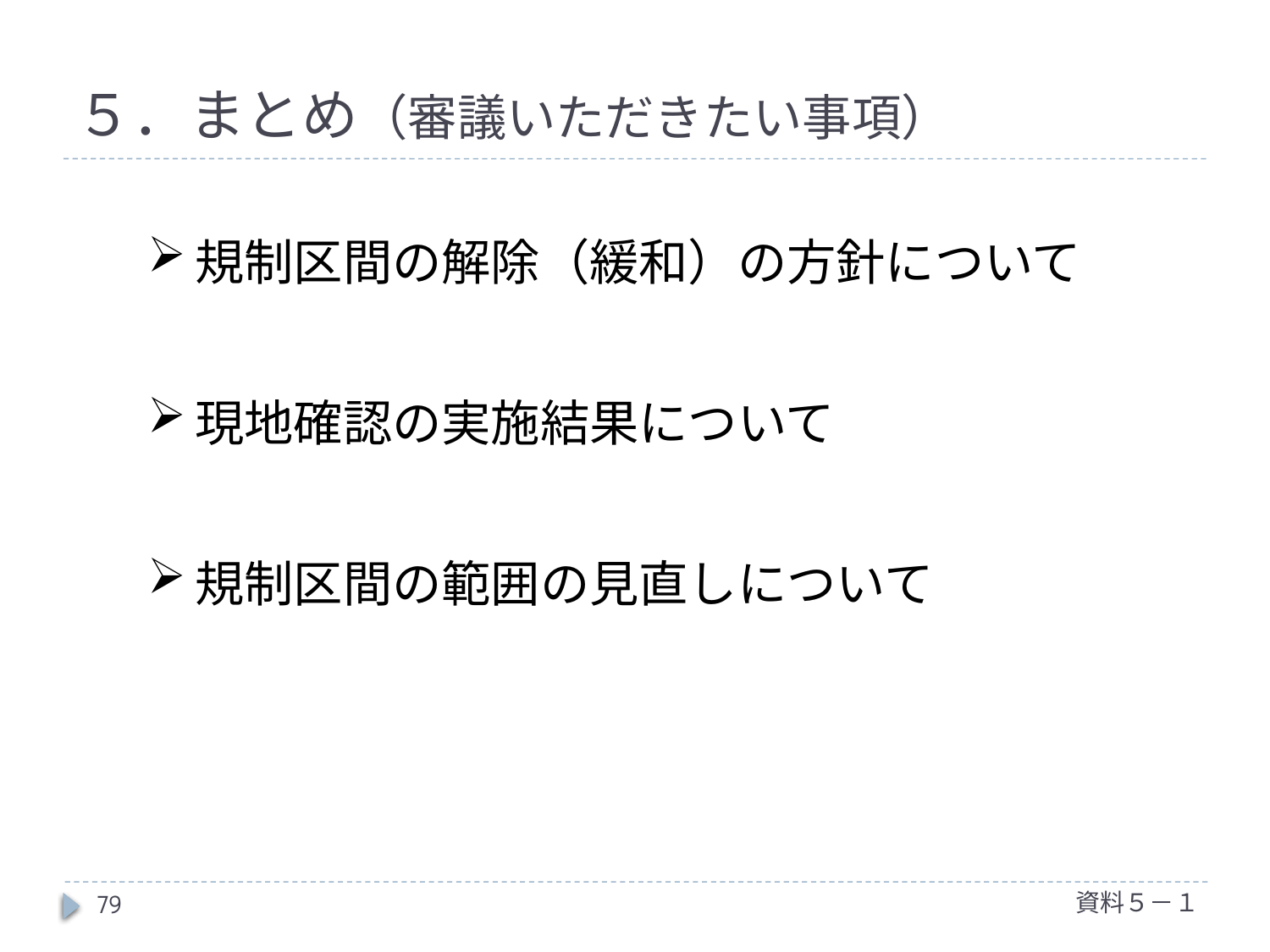

# ５．まとめ（審議いただきたい事項）
規制区間の解除（緩和）の方針について

現地確認の実施結果について

規制区間の範囲の見直しについて

資料５－１
79